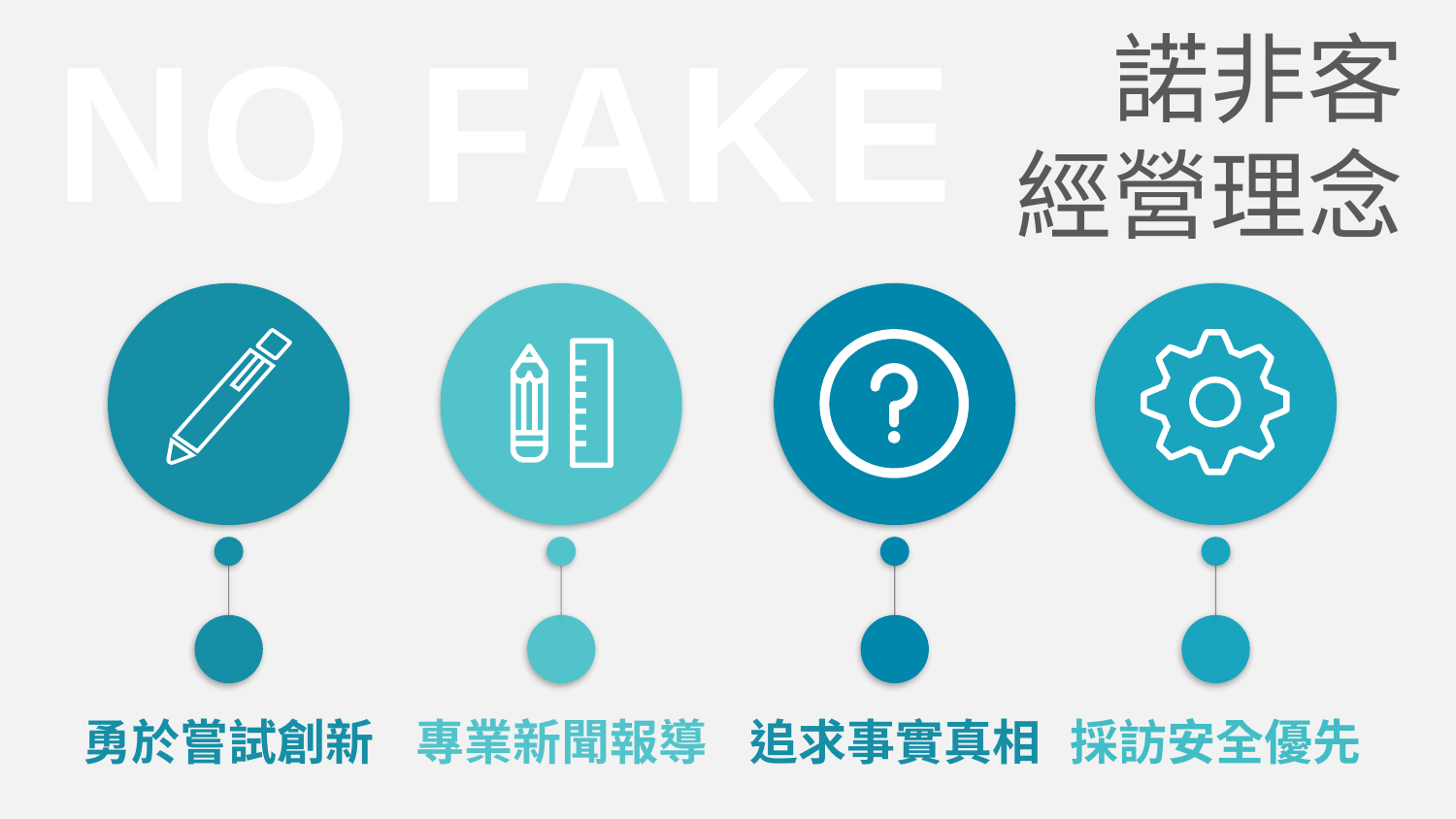

NO FAKE
諾非客
經營理念

勇於嘗試創新

專業新聞報導

追求事實真相

採訪安全優先